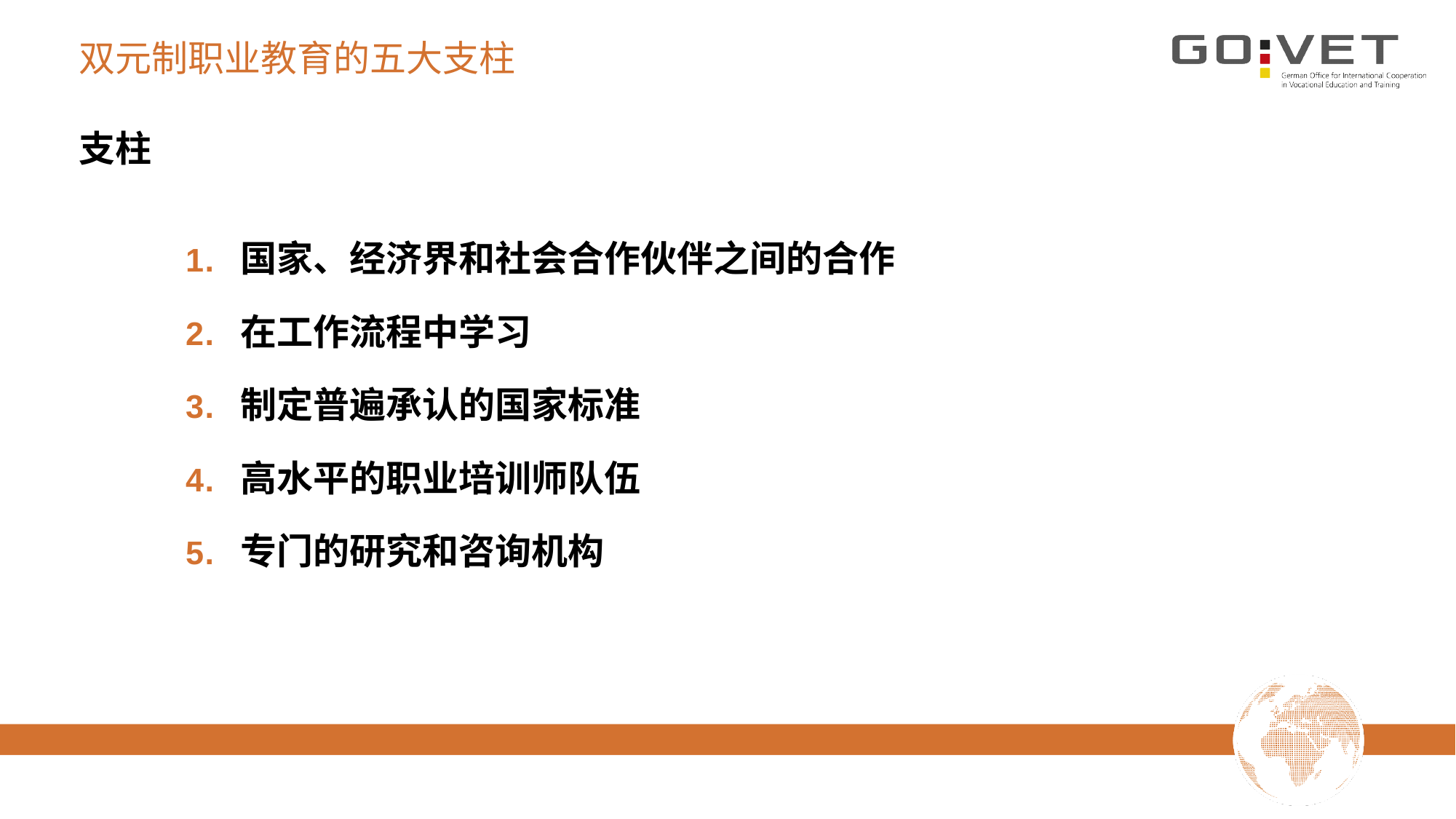

# 双元制职业教育的五大支柱
支柱

国家、经济界和社会合作伙伴之间的合作
在工作流程中学习
制定普遍承认的国家标准
高水平的职业培训师队伍
专门的研究和咨询机构